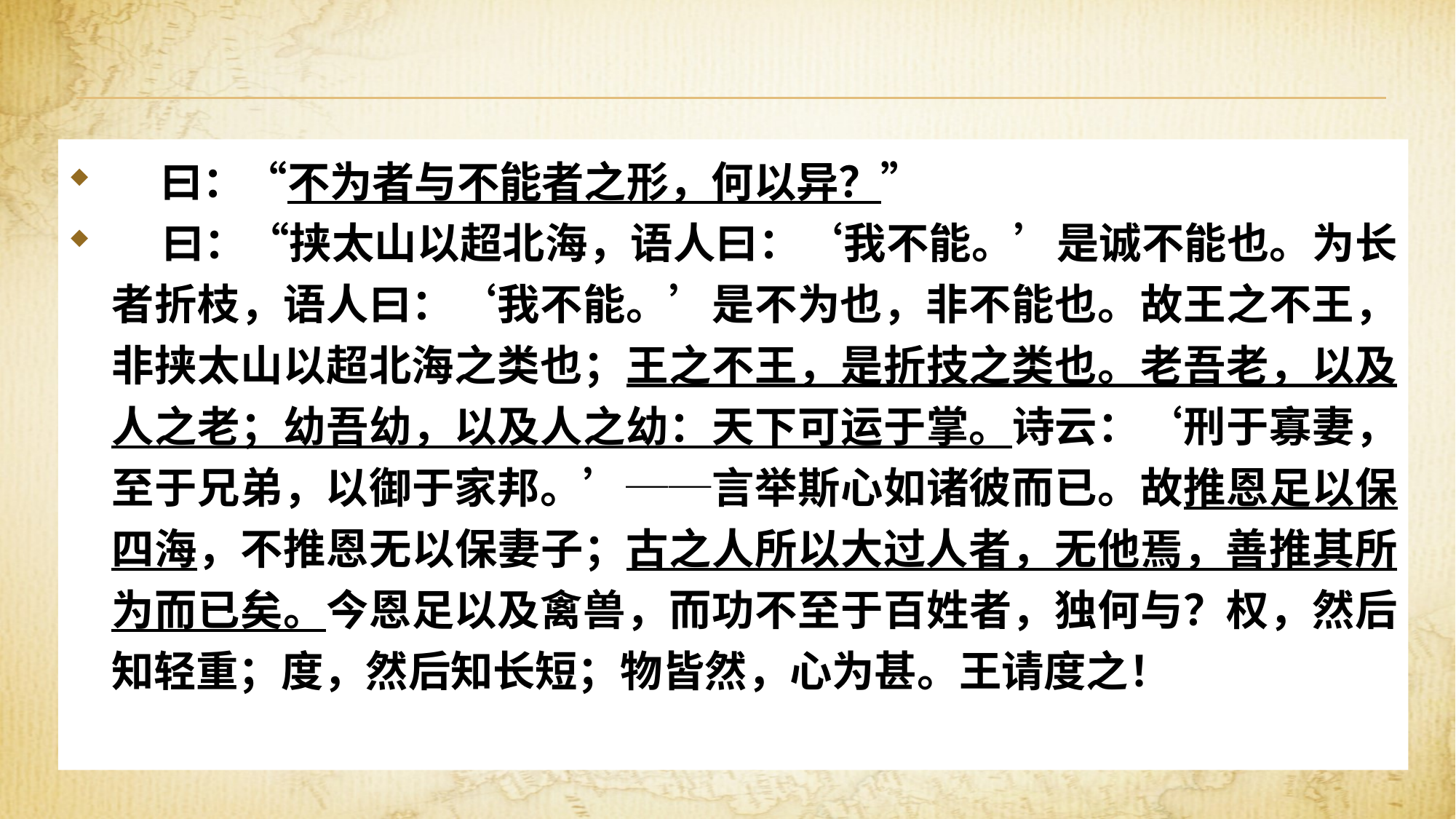

#
    曰：“不为者与不能者之形，何以异？”
    曰：“挟太山以超北海，语人曰：‘我不能。’是诚不能也。为长者折枝，语人曰：‘我不能。’是不为也，非不能也。故王之不王，非挟太山以超北海之类也；王之不王，是折技之类也。老吾老，以及人之老；幼吾幼，以及人之幼：天下可运于掌。诗云：‘刑于寡妻，至于兄弟，以御于家邦。’──言举斯心如诸彼而已。故推恩足以保四海，不推恩无以保妻子；古之人所以大过人者，无他焉，善推其所为而已矣。今恩足以及禽兽，而功不至于百姓者，独何与？权，然后知轻重；度，然后知长短；物皆然，心为甚。王请度之！